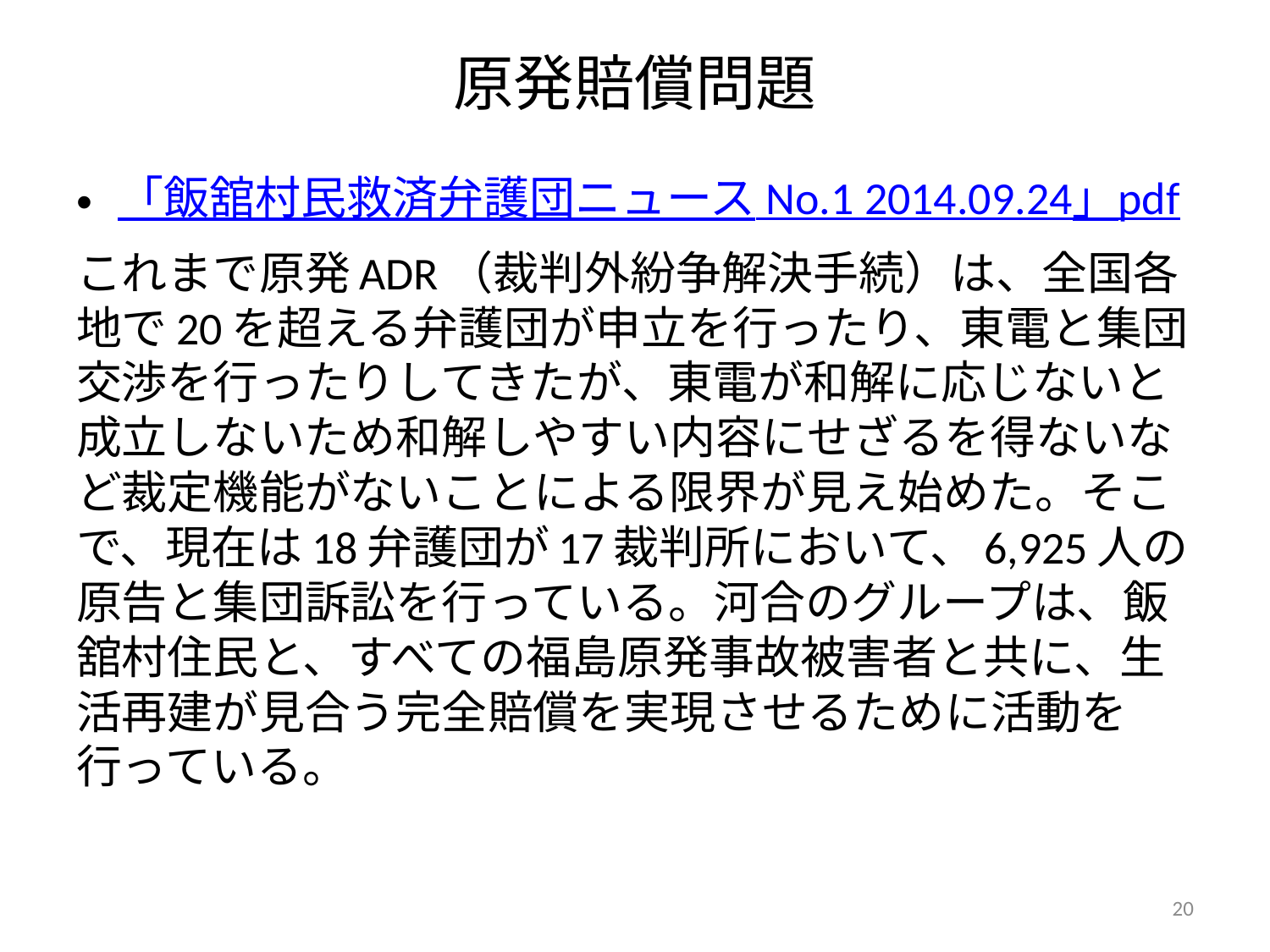

# 原発賠償問題
「飯舘村民救済弁護団ニュース No.1 2014.09.24」pdf
これまで原発ADR（裁判外紛争解決手続）は、全国各地で20を超える弁護団が申立を行ったり、東電と集団交渉を行ったりしてきたが、東電が和解に応じないと成立しないため和解しやすい内容にせざるを得ないなど裁定機能がないことによる限界が見え始めた。そこで、現在は18弁護団が17裁判所において、6,925人の原告と集団訴訟を行っている。河合のグループは、飯舘村住民と、すべての福島原発事故被害者と共に、生活再建が見合う完全賠償を実現させるために活動を行っている。

20